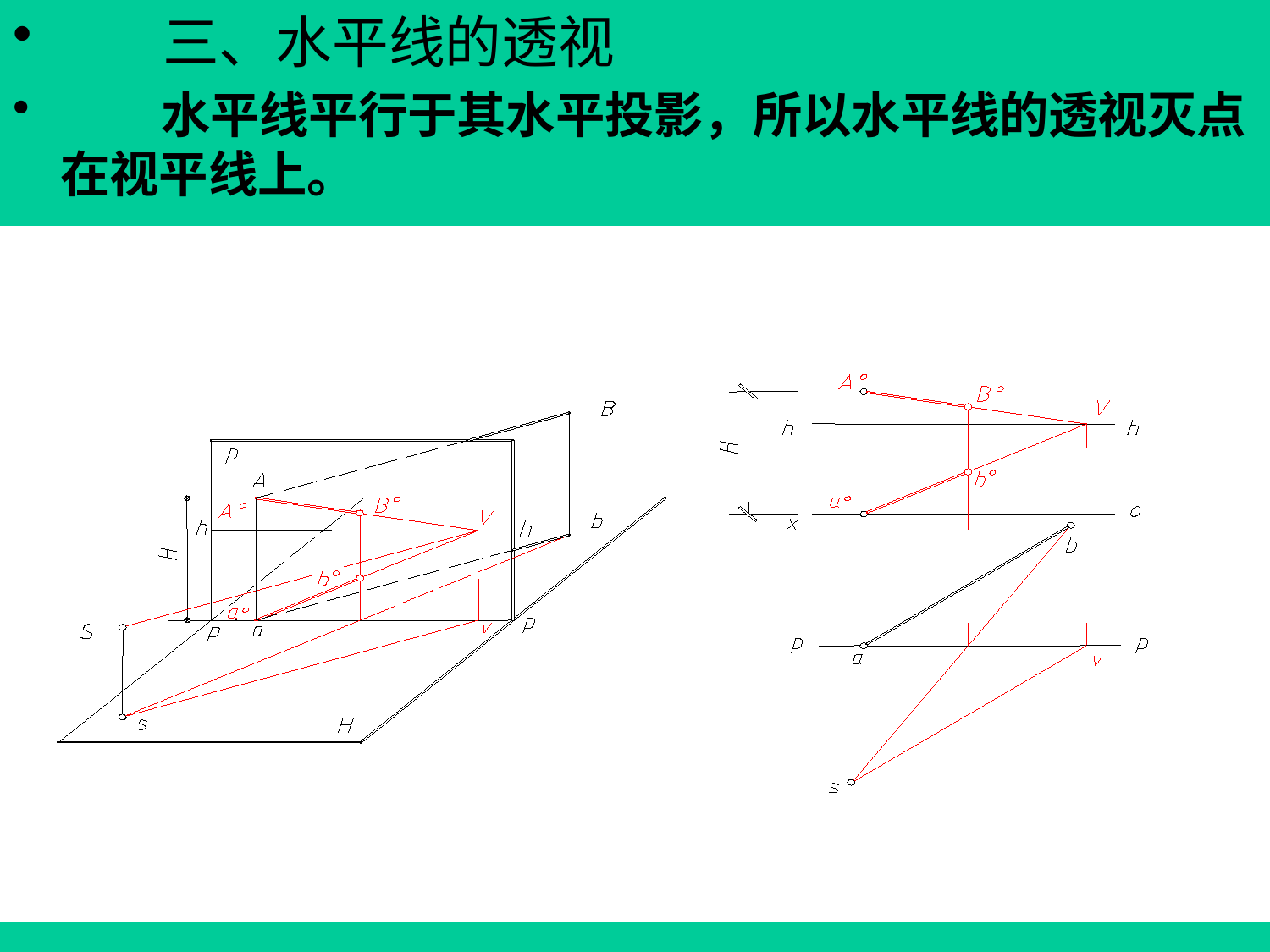

三、水平线的透视
        水平线平行于其水平投影，所以水平线的透视灭点在视平线上。